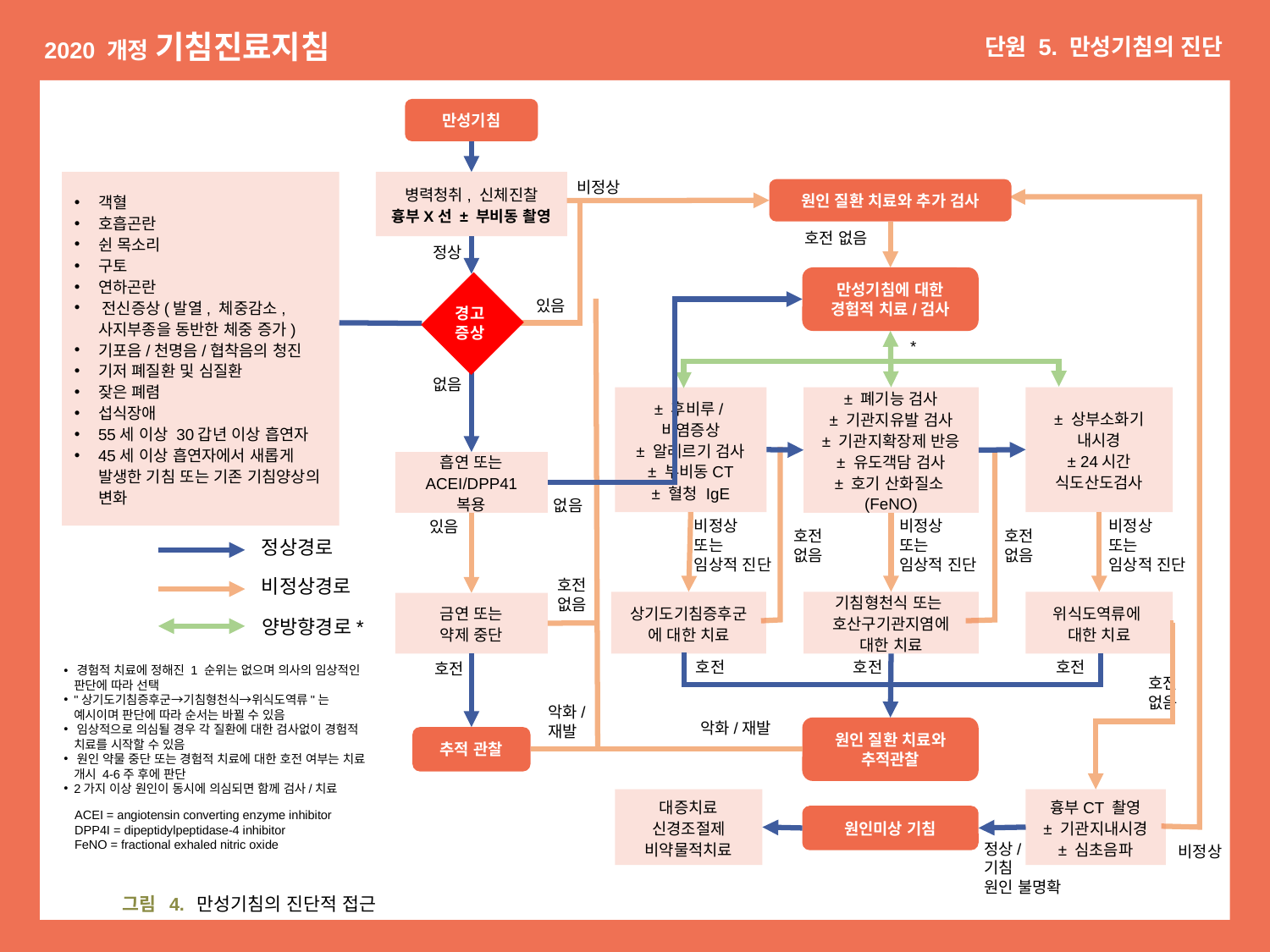

만성기침
비정상
객혈
호흡곤란
쉰 목소리
구토
연하곤란
‌전신증상(발열, 체중감소, 사지부종을 동반한 체중 증가)
기포음/천명음/협착음의 청진
기저 폐질환 및 심질환
잦은 폐렴
섭식장애
55세 이상 30갑년 이상 흡연자
‌45세 이상 흡연자에서 새롭게 발생한 기침 또는 기존 기침양상의 변화
병력청취, 신체진찰
흉부X선 ± 부비동 촬영
원인 질환 치료와 추가 검사

호전 없음
정상
만성기침에 대한
경험적 치료/검사
있음

경고
증상
*

없음
± 후비루/비염증상
± 알레르기 검사
± 부비동CT
± 혈청 IgE
± 폐기능 검사
± 기관지유발 검사
± 기관지확장제 반응
± 유도객담 검사
± 호기 산화질소(FeNO)
± 상부소화기
내시경
± 24시간
식도산도검사

흡연 또는
ACEI/DPP41 복용
없음
있음
비정상
또는
임상적 진단
호전
없음
비정상
또는
임상적 진단
호전
없음
비정상
또는
임상적 진단
정상경로
비정상경로
호전
없음
상기도기침증후군
에 대한 치료
기침형천식 또는
호산구기관지염에 대한 치료
위식도역류에
대한 치료
금연 또는
약제 중단
양방향경로*
‌경험적 치료에 정해진 1 순위는 없으며 의사의 임상적인 판단에 따라 선택
‌"상기도기침증후군→기침형천식→위식도역류"는 예시이며 판단에 따라 순서는 바뀔 수 있음
‌임상적으로 의심될 경우 각 질환에 대한 검사없이 경험적 치료를 시작할 수 있음
‌원인 약물 중단 또는 경험적 치료에 대한 호전 여부는 치료 개시 4-6주 후에 판단
‌2가지 이상 원인이 동시에 의심되면 함께 검사/치료
호전

호전
호전
호전
호전
없음
악화/
재발
악화/재발
원인 질환 치료와
추적관찰
추적 관찰
대증치료
신경조절제
비약물적치료
흉부CT 촬영
± 기관지내시경
± 심초음파
ACEI = angiotensin converting enzyme inhibitor
DPP4I = dipeptidylpeptidase-4 inhibitor
FeNO = fractional exhaled nitric oxide
원인미상 기침
비정상
정상/
기침
원인 불명확
그림 4. 만성기침의 진단적 접근